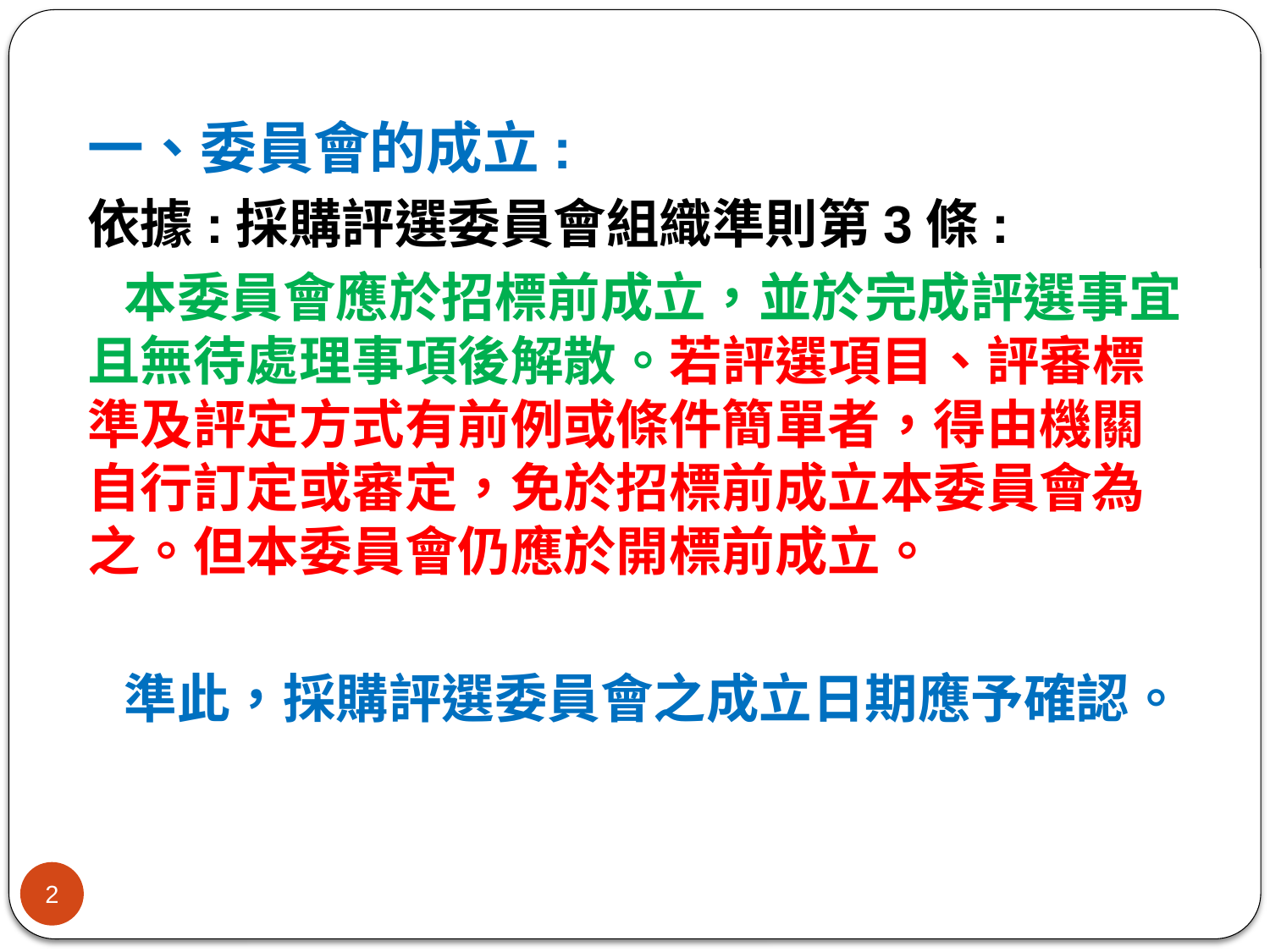

一、委員會的成立:
依據:採購評選委員會組織準則第3條:
  本委員會應於招標前成立，並於完成評選事宜且無待處理事項後解散。若評選項目、評審標準及評定方式有前例或條件簡單者，得由機關自行訂定或審定，免於招標前成立本委員會為之。但本委員會仍應於開標前成立。

  準此，採購評選委員會之成立日期應予確認。

2